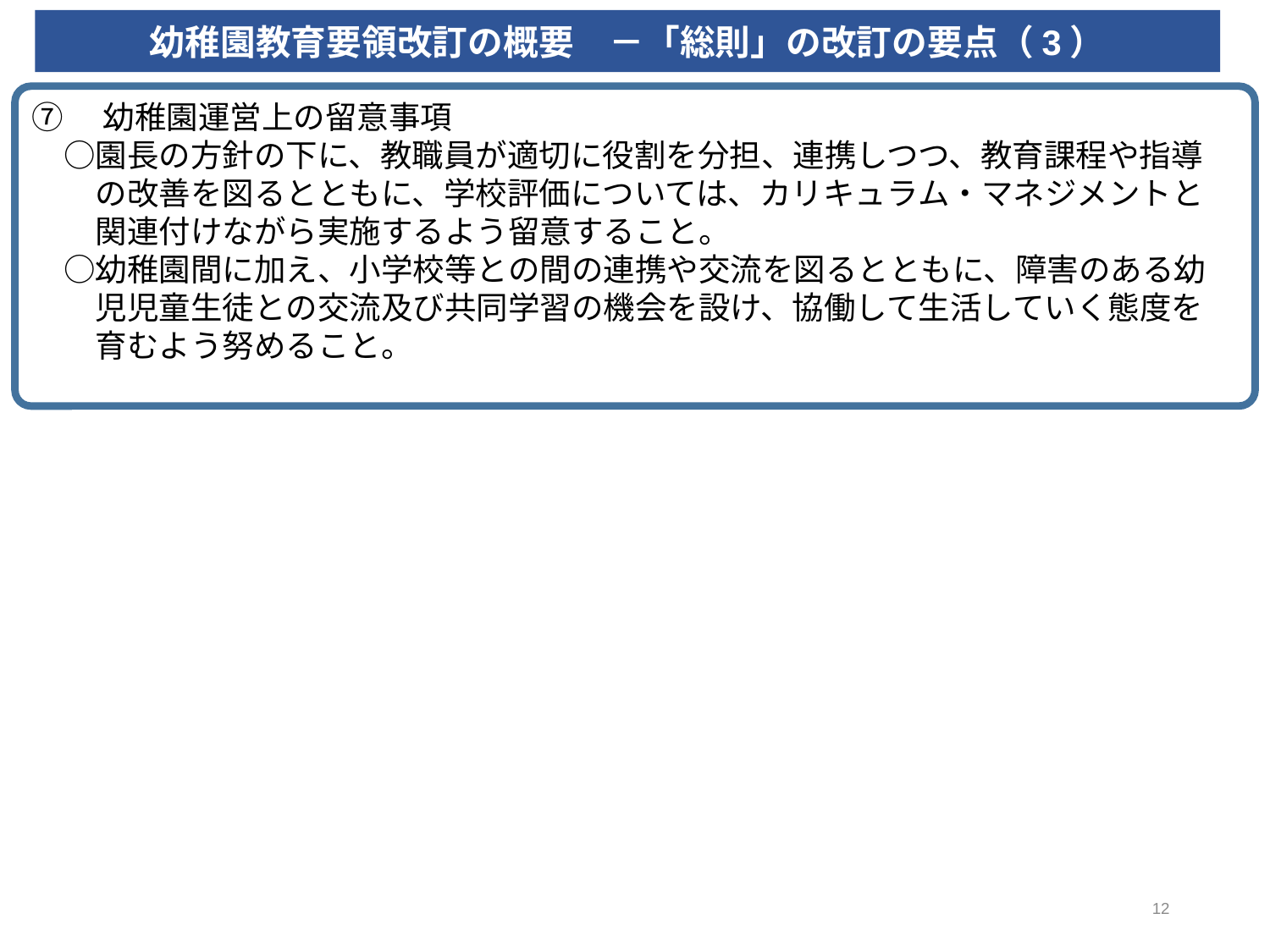

幼稚園教育要領改訂の概要　－「総則」の改訂の要点（3）
⑦　幼稚園運営上の留意事項
　○園長の方針の下に、教職員が適切に役割を分担、連携しつつ、教育課程や指導
　　の改善を図るとともに、学校評価については、カリキュラム・マネジメントと
　　関連付けながら実施するよう留意すること。
　○幼稚園間に加え、小学校等との間の連携や交流を図るとともに、障害のある幼
　　児児童生徒との交流及び共同学習の機会を設け、協働して生活していく態度を
　　育むよう努めること。

12